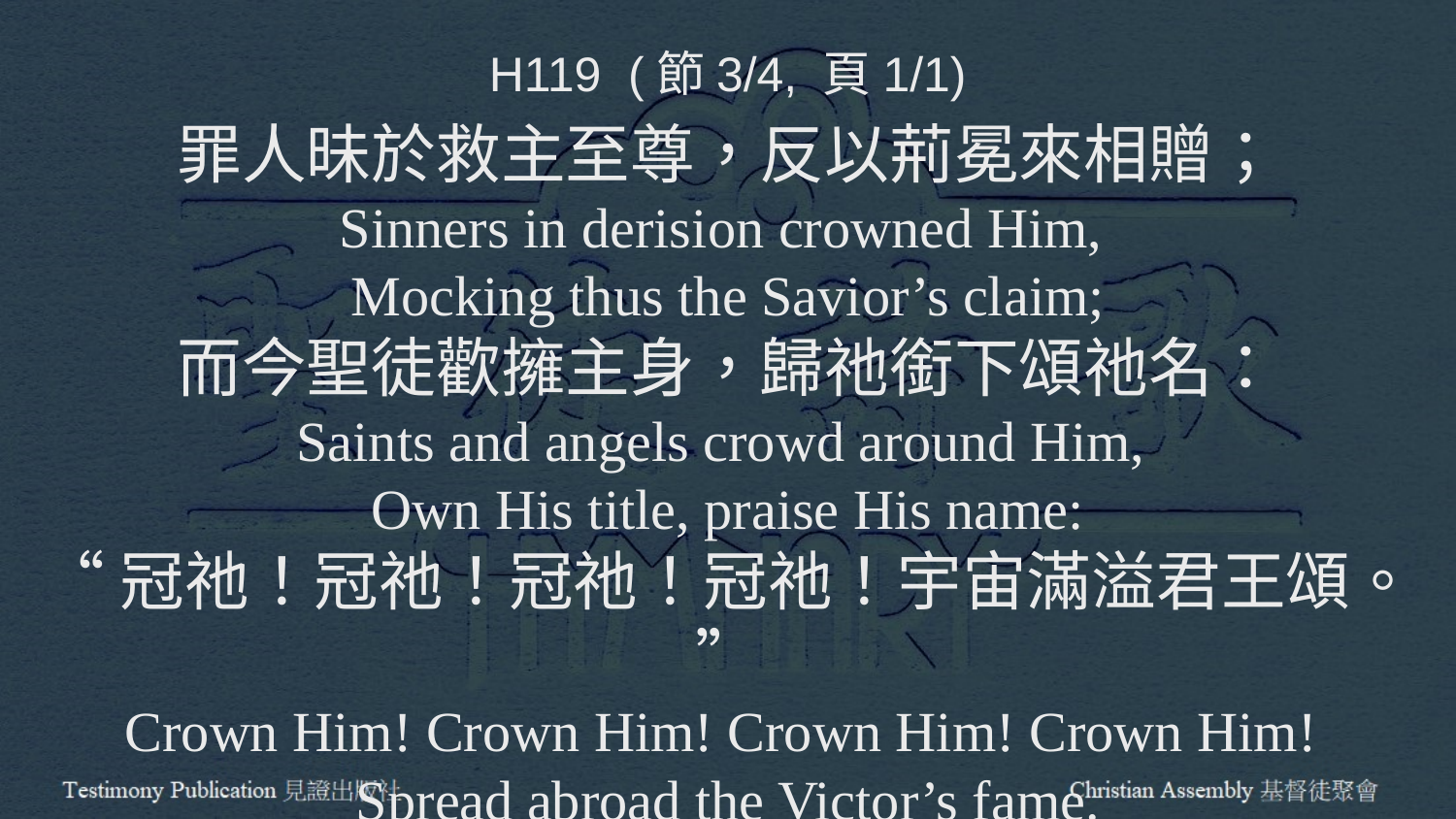

H119  (節3/4, 頁1/1)
罪人昧於救主至尊，反以荊冕來相贈；
Sinners in derision crowned Him,
Mocking thus the Savior’s claim;
而今聖徒歡擁主身，歸祂銜下頌祂名：
Saints and angels crowd around Him,
Own His title, praise His name:
“冠祂！冠祂！冠祂！冠祂！宇宙滿溢君王頌。”
Crown Him! Crown Him! Crown Him! Crown Him!
Spread abroad the Victor’s fame.